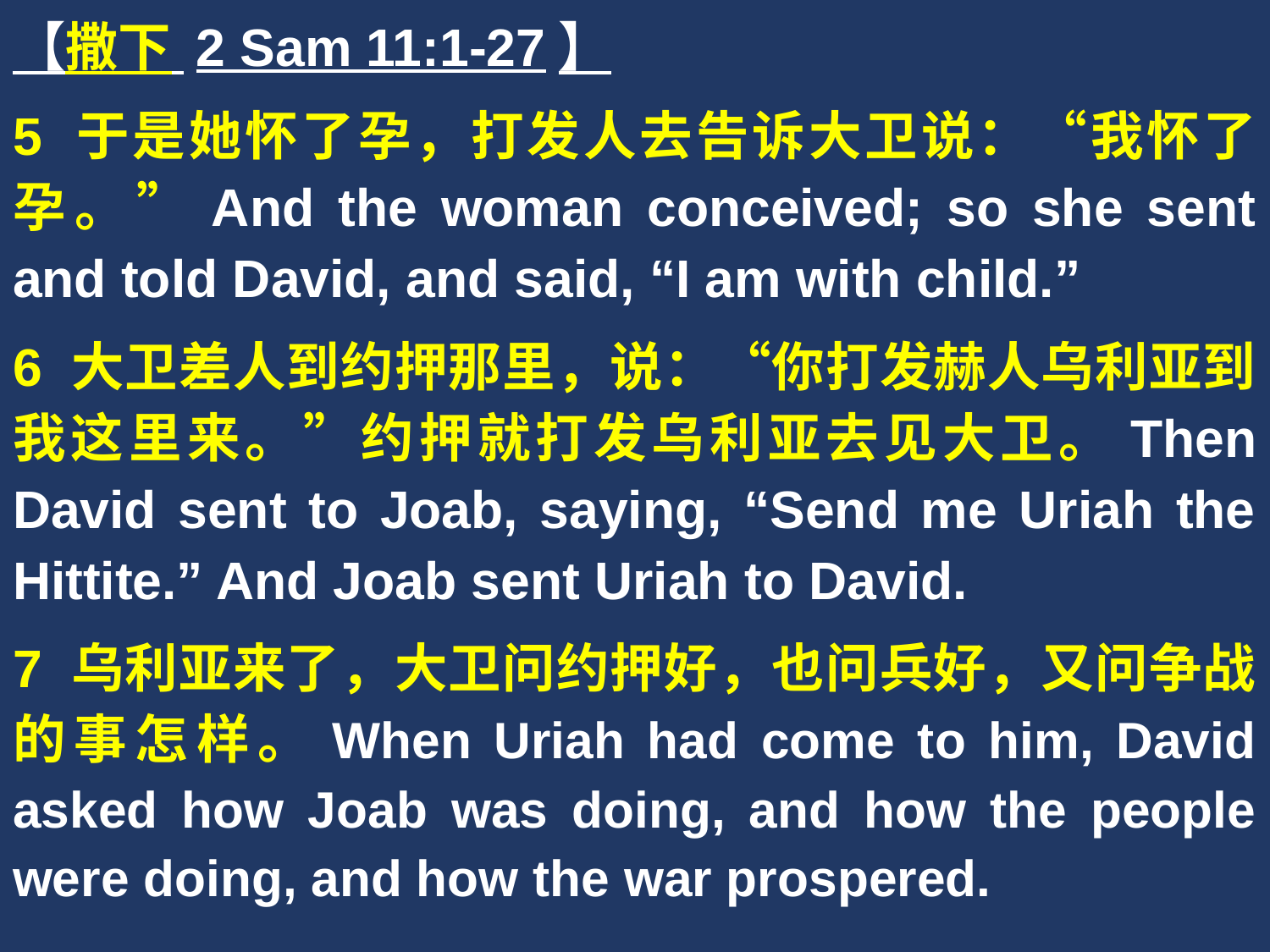

【撒下 2 Sam 11:1-27】
5 于是她怀了孕，打发人去告诉大卫说：“我怀了孕。”And the woman conceived; so she sent and told David, and said, “I am with child.”
6 大卫差人到约押那里，说：“你打发赫人乌利亚到我这里来。”约押就打发乌利亚去见大卫。Then David sent to Joab, saying, “Send me Uriah the Hittite.” And Joab sent Uriah to David.
7 乌利亚来了，大卫问约押好，也问兵好，又问争战的事怎样。When Uriah had come to him, David asked how Joab was doing, and how the people were doing, and how the war prospered.